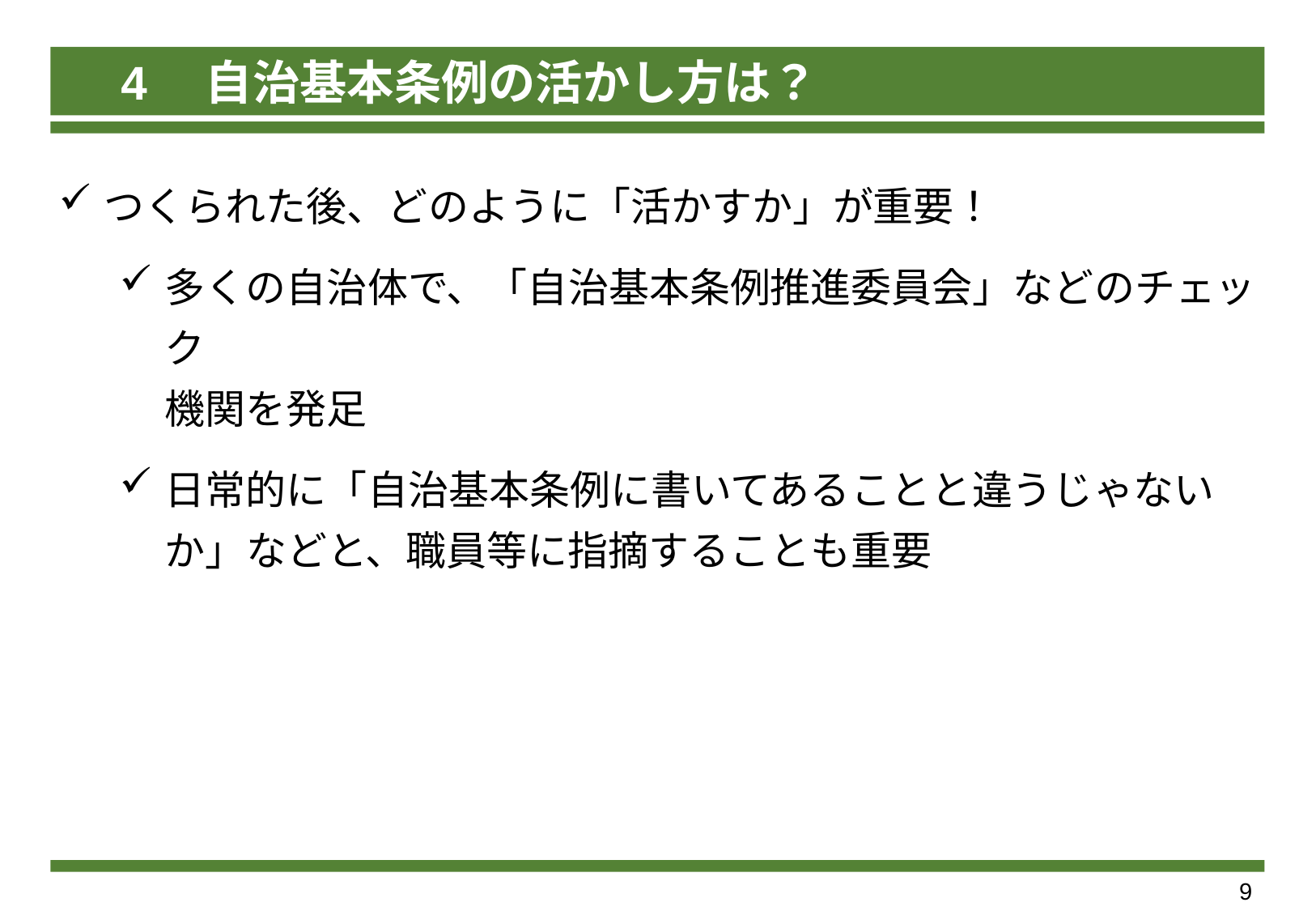

4　自治基本条例の活かし方は？

つくられた後、どのように「活かすか」が重要！
多くの自治体で、「自治基本条例推進委員会」などのチェック
機関を発足
日常的に「自治基本条例に書いてあることと違うじゃないか」などと、職員等に指摘することも重要

9